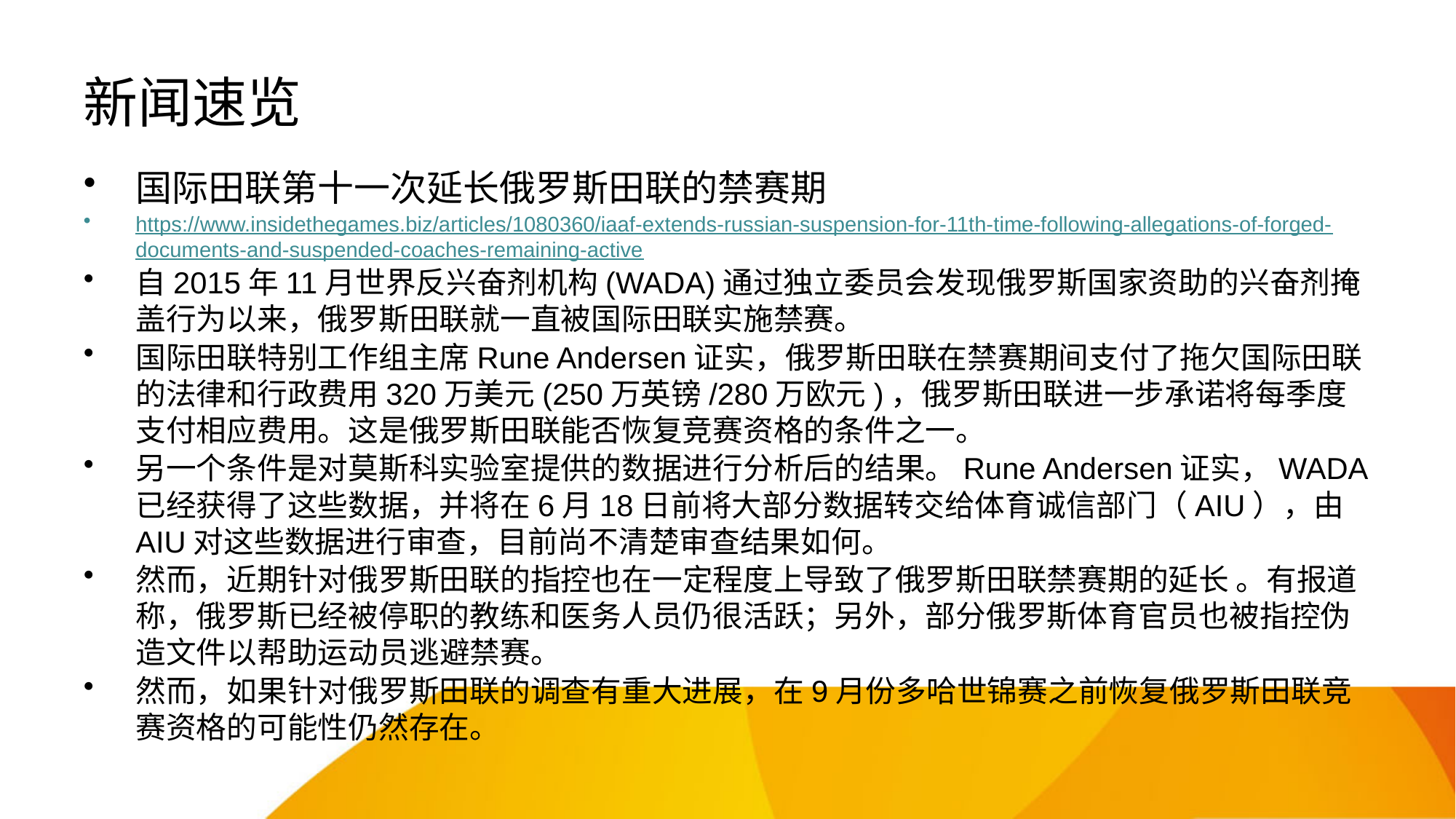

# 新闻速览
国际田联第十一次延长俄罗斯田联的禁赛期
https://www.insidethegames.biz/articles/1080360/iaaf-extends-russian-suspension-for-11th-time-following-allegations-of-forged-documents-and-suspended-coaches-remaining-active
自2015年11月世界反兴奋剂机构(WADA)通过独立委员会发现俄罗斯国家资助的兴奋剂掩盖行为以来，俄罗斯田联就一直被国际田联实施禁赛。
国际田联特别工作组主席Rune Andersen证实，俄罗斯田联在禁赛期间支付了拖欠国际田联的法律和行政费用320万美元(250万英镑/280万欧元)，俄罗斯田联进一步承诺将每季度支付相应费用。这是俄罗斯田联能否恢复竞赛资格的条件之一。
另一个条件是对莫斯科实验室提供的数据进行分析后的结果。Rune Andersen证实，WADA已经获得了这些数据，并将在6月18日前将大部分数据转交给体育诚信部门（AIU），由AIU对这些数据进行审查，目前尚不清楚审查结果如何。
然而，近期针对俄罗斯田联的指控也在一定程度上导致了俄罗斯田联禁赛期的延长 。有报道称，俄罗斯已经被停职的教练和医务人员仍很活跃；另外，部分俄罗斯体育官员也被指控伪造文件以帮助运动员逃避禁赛。
然而，如果针对俄罗斯田联的调查有重大进展，在9月份多哈世锦赛之前恢复俄罗斯田联竞赛资格的可能性仍然存在。